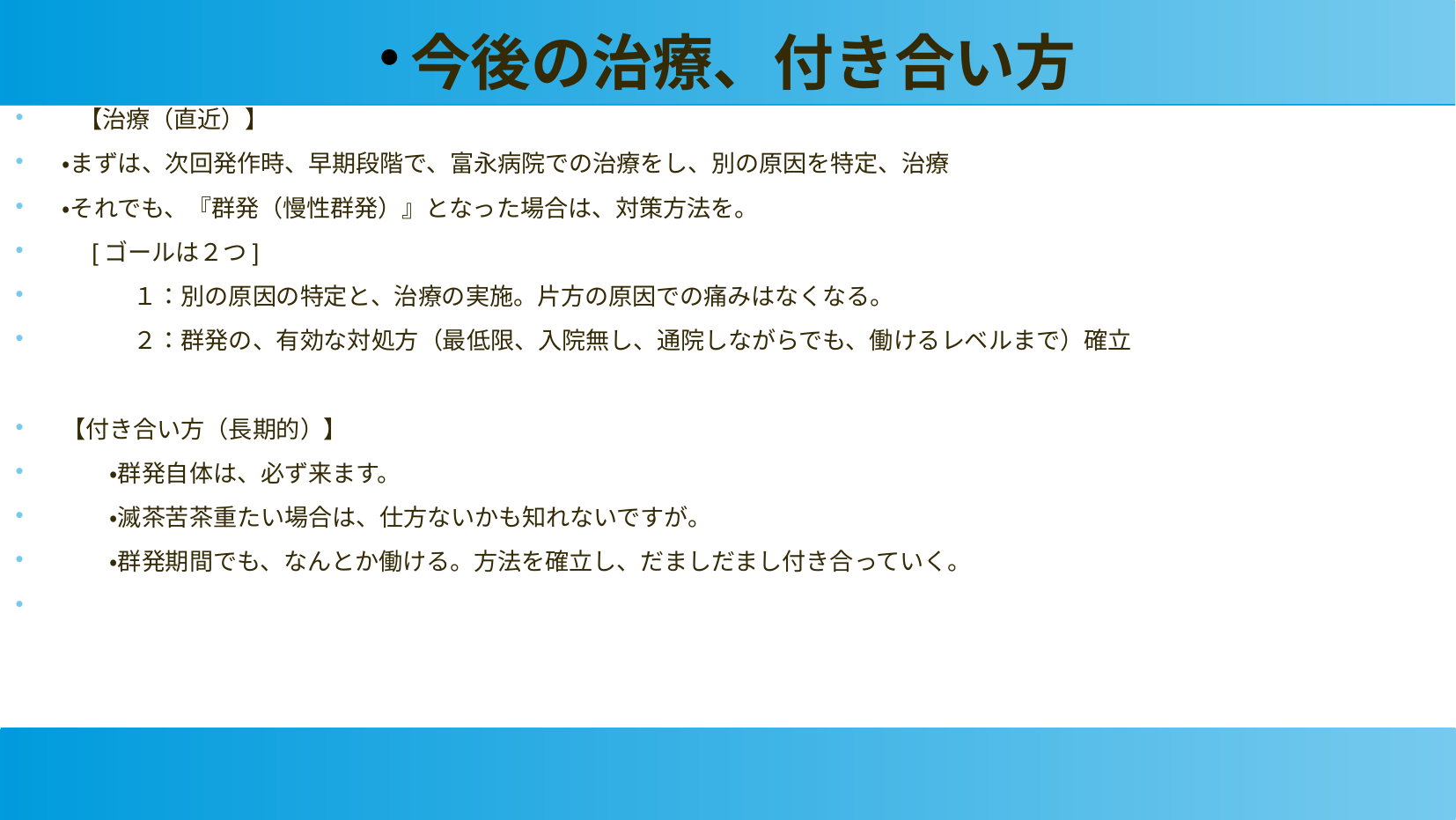

今後の治療、付き合い方
  【治療（直近）】
・まずは、次回発作時、早期段階で、富永病院での治療をし、別の原因を特定、治療
・それでも、『群発（慢性群発）』となった場合は、対策方法を。
　[ゴールは２つ]
　　　１：別の原因の特定と、治療の実施。片方の原因での痛みはなくなる。
　　　２：群発の、有効な対処方（最低限、入院無し、通院しながらでも、働けるレベルまで）確立

【付き合い方（長期的）】
　　・群発自体は、必ず来ます。
　　・滅茶苦茶重たい場合は、仕方ないかも知れないですが。
　　・群発期間でも、なんとか働ける。方法を確立し、だましだまし付き合っていく。